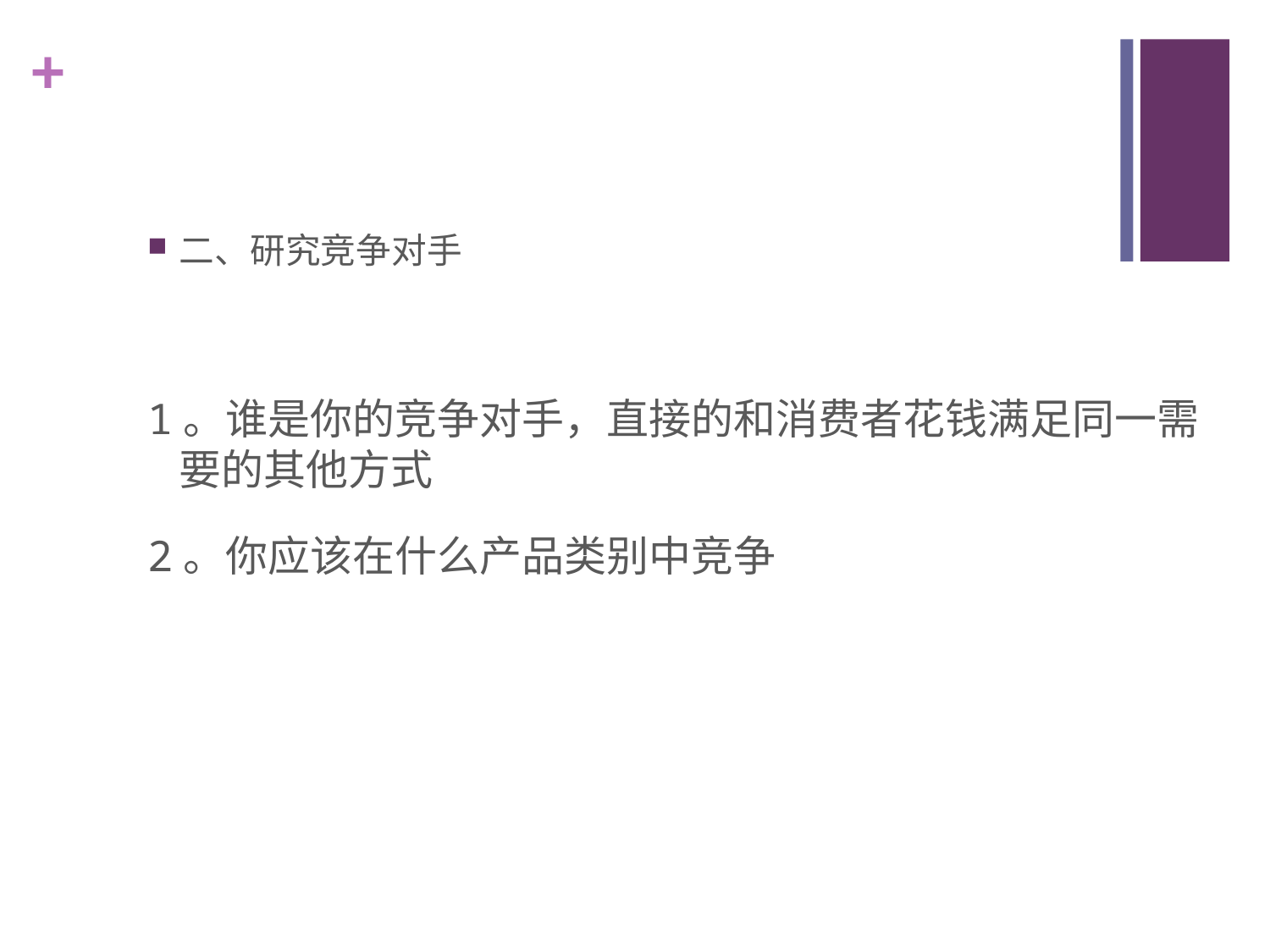

#
二、研究竞争对手

1。谁是你的竞争对手，直接的和消费者花钱满足同一需要的其他方式
2。你应该在什么产品类别中竞争